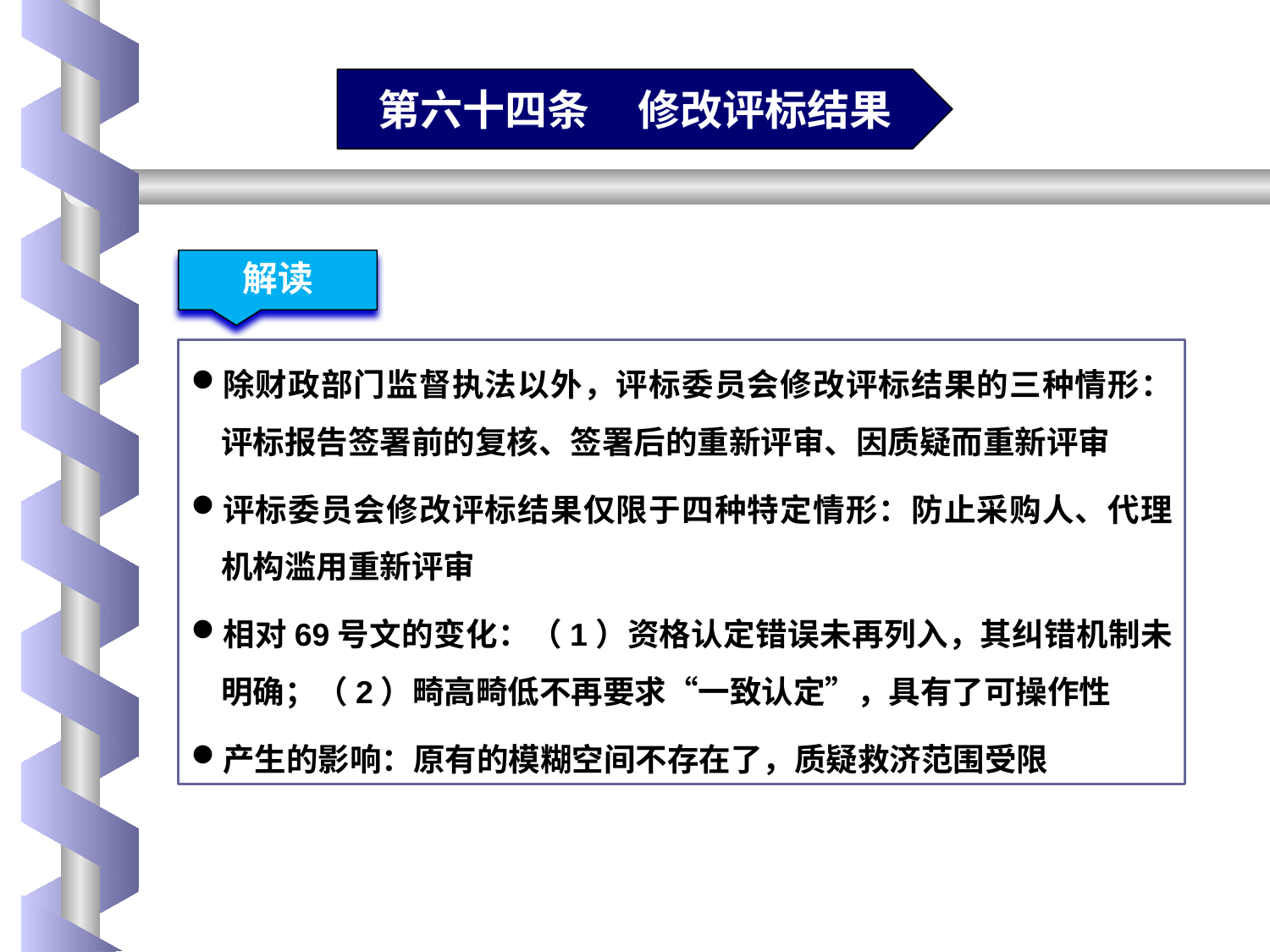

第六十四条     修改评标结果
解读
除财政部门监督执法以外，评标委员会修改评标结果的三种情形：评标报告签署前的复核、签署后的重新评审、因质疑而重新评审
评标委员会修改评标结果仅限于四种特定情形：防止采购人、代理机构滥用重新评审
相对69号文的变化：（1）资格认定错误未再列入，其纠错机制未明确；（2）畸高畸低不再要求“一致认定”，具有了可操作性
产生的影响：原有的模糊空间不存在了，质疑救济范围受限